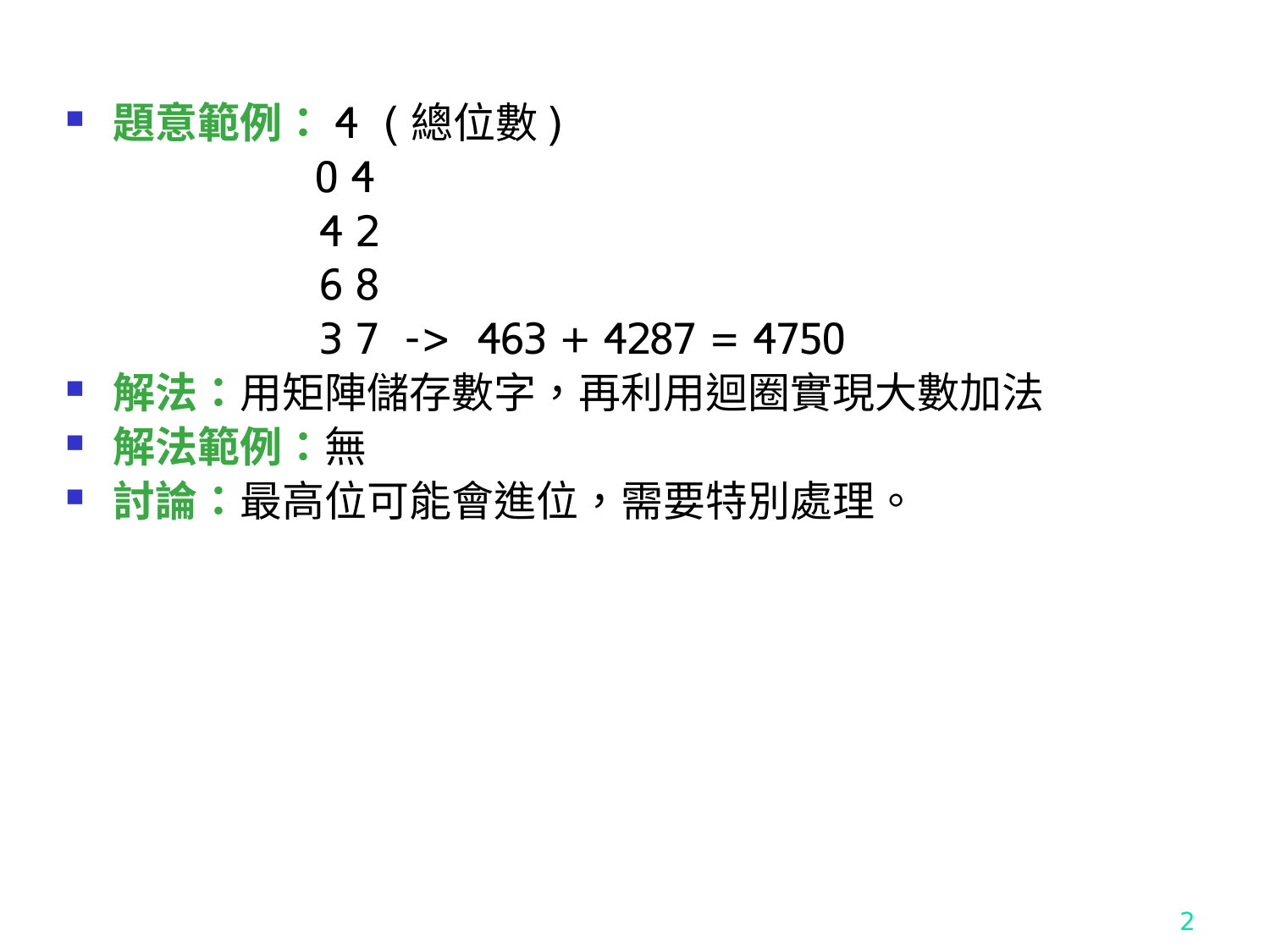

題意範例：4  (總位數)
                   0 4
		4 2
		6 8
		3 7  ->  463 + 4287 = 4750
解法：用矩陣儲存數字，再利用迴圈實現大數加法
解法範例：無
討論：最高位可能會進位，需要特別處理。
2